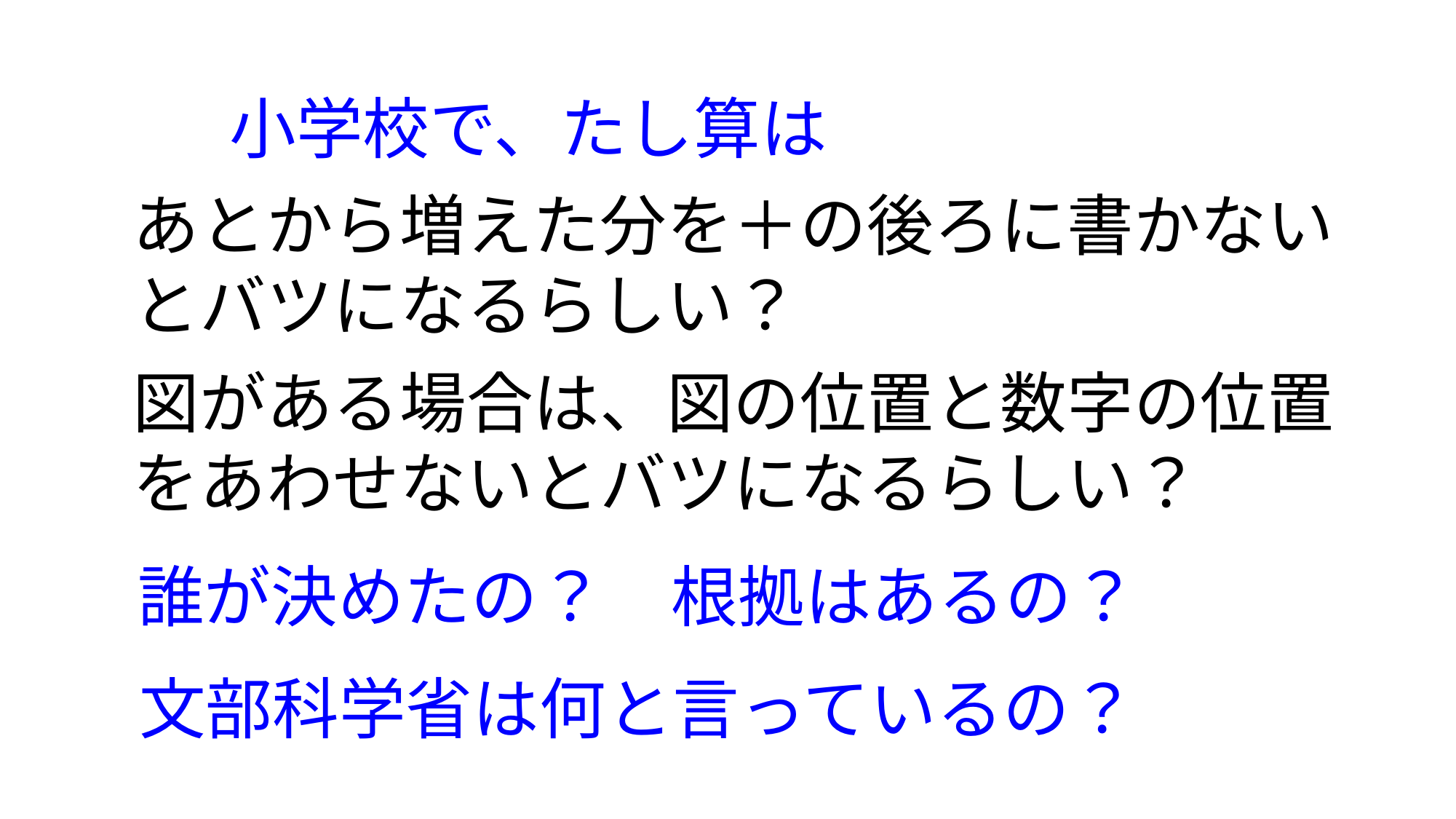

小学校で、たし算は
あとから増えた分を＋の後ろに書かないとバツになるらしい？
図がある場合は、図の位置と数字の位置をあわせないとバツになるらしい？
誰が決めたの？　根拠はあるの？
文部科学省は何と言っているの？